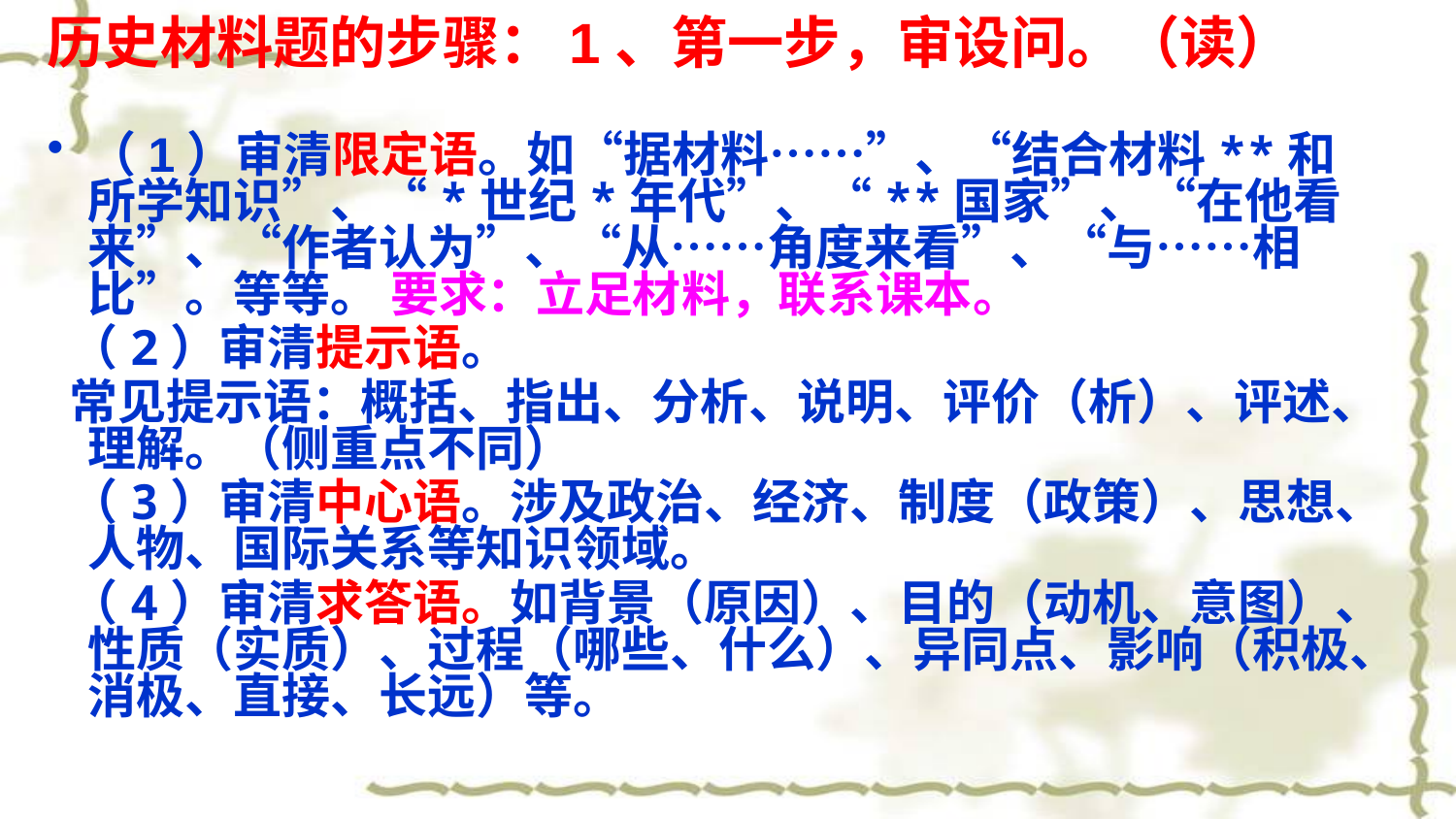

历史材料题的步骤：1、第一步，审设问。（读）

（1）审清限定语。如“据材料……”、“结合材料**和所学知识”、“*世纪*年代”、“**国家”、“在他看来”、“作者认为”、“从……角度来看”、“与……相比”。等等。 要求：立足材料，联系课本。
 （2）审清提示语。
 常见提示语：概括、指出、分析、说明、评价（析）、评述、理解。（侧重点不同）
 （3）审清中心语。涉及政治、经济、制度（政策）、思想、人物、国际关系等知识领域。
 （4）审清求答语。如背景（原因）、目的（动机、意图）、性质（实质）、过程（哪些、什么）、异同点、影响（积极、消极、直接、长远）等。